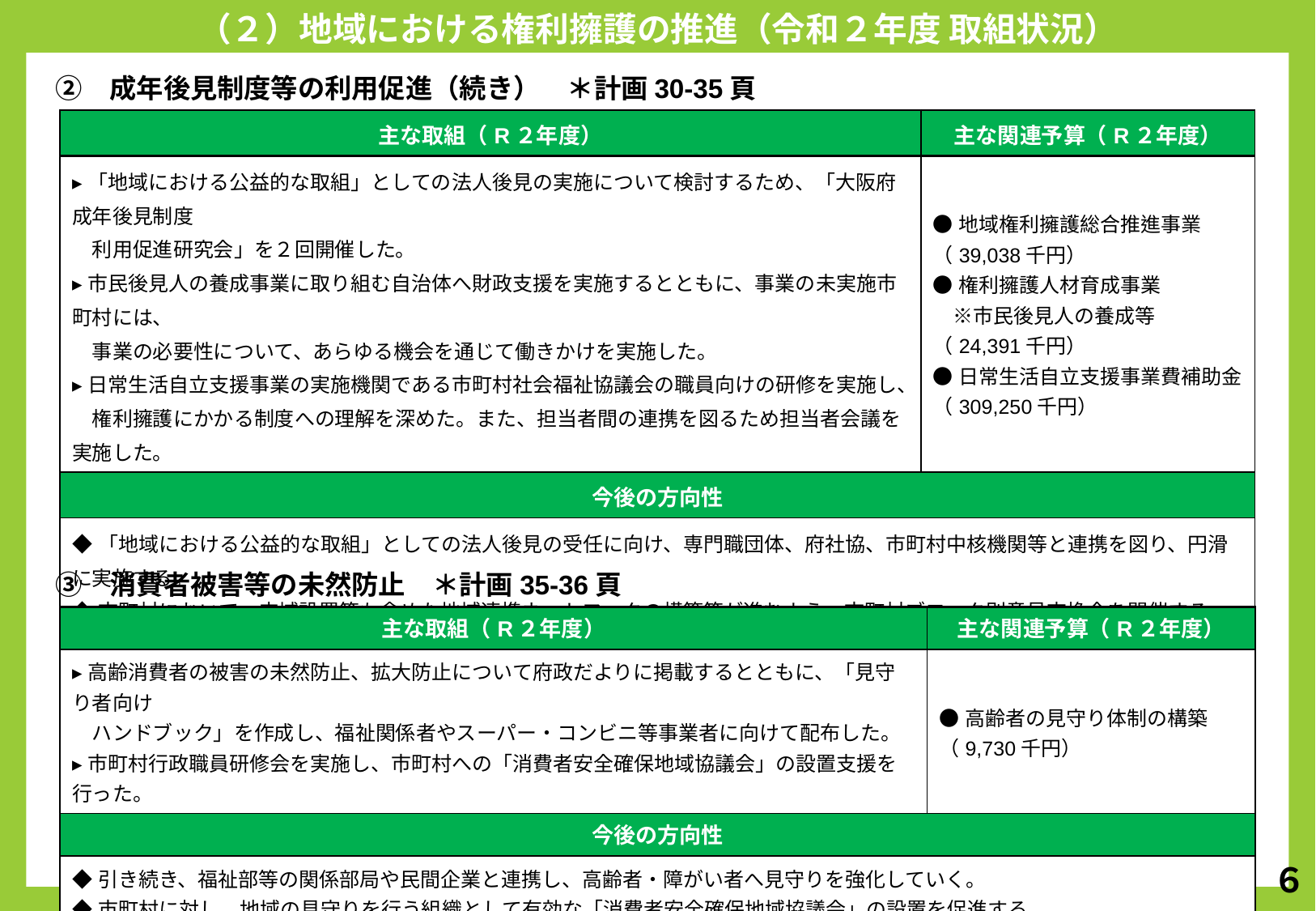

（２）地域における権利擁護の推進（令和２年度 取組状況）
　②　成年後見制度等の利用促進（続き）　＊計画30-35頁
| 主な取組（R２年度） | 主な関連予算（R２年度） |
| --- | --- |
| ▸「地域における公益的な取組」としての法人後見の実施について検討するため、「大阪府成年後見制度　 　利用促進研究会」を２回開催した。 ▸市民後見人の養成事業に取り組む自治体へ財政支援を実施するとともに、事業の未実施市町村には、 　事業の必要性について、あらゆる機会を通じて働きかけを実施した。 ▸日常生活自立支援事業の実施機関である市町村社会福祉協議会の職員向けの研修を実施し、 　権利擁護にかかる制度への理解を深めた。また、担当者間の連携を図るため担当者会議を実施した。 | ●地域権利擁護総合推進事業（39,038千円） ●権利擁護人材育成事業 　※市民後見人の養成等 （24,391千円） ●日常生活自立支援事業費補助金 （309,250千円） |
| 今後の方向性 |  |
| ◆「地域における公益的な取組」としての法人後見の受任に向け、専門職団体、府社協、市町村中核機関等と連携を図り、円滑に実施する。 ◆市町村において、広域設置等も含めた地域連携ネットワークの構築等が進むよう、市町村ブロック別意見交換会を開催する。 ◆日常生活自立支援事業の利用者や待機者の増加に対応できるよう、好事例等の情報提供を行うとともに、成年後見制度への円滑な利用促進を図る。 |  |
　③　消費者被害等の未然防止　＊計画35-36頁
| 主な取組（R２年度） | 主な関連予算（R２年度） |
| --- | --- |
| ▸高齢消費者の被害の未然防止、拡大防止について府政だよりに掲載するとともに、「見守り者向け 　ハンドブック」を作成し、福祉関係者やスーパー・コンビニ等事業者に向けて配布した。 ▸市町村行政職員研修会を実施し、市町村への「消費者安全確保地域協議会」の設置支援を行った。 | ●高齢者の見守り体制の構築 （9,730千円） |
| 今後の方向性 |  |
| ◆引き続き、福祉部等の関係部局や民間企業と連携し、高齢者・障がい者へ見守りを強化していく。 ◆市町村に対し、地域の見守りを行う組織として有効な「消費者安全確保地域協議会」の設置を促進する。 |  |
６